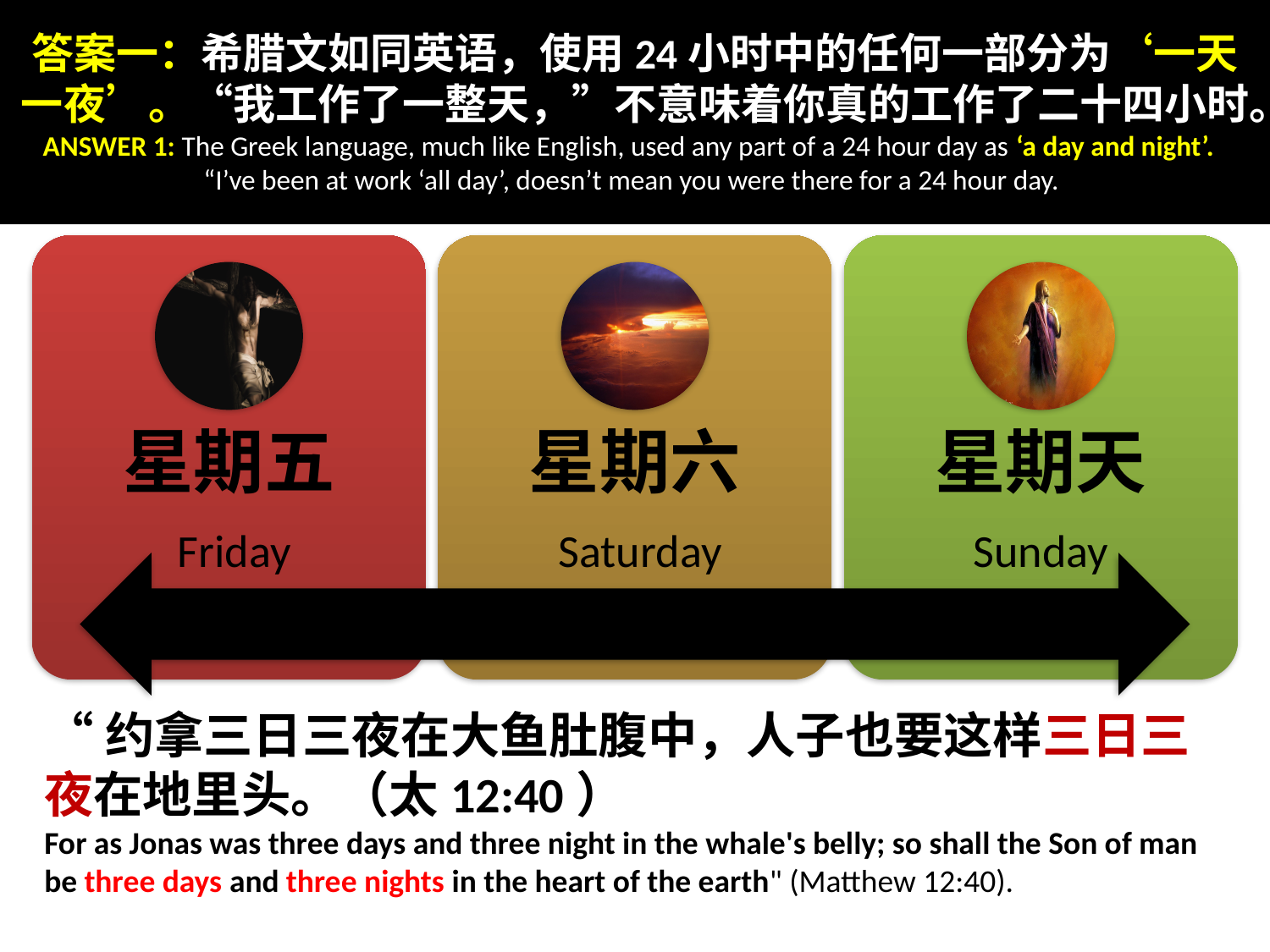

答案一：希腊文如同英语，使用24小时中的任何一部分为‘一天一夜’。“我工作了一整天，”不意味着你真的工作了二十四小时。
ANSWER 1: The Greek language, much like English, used any part of a 24 hour day as ‘a day and night’.
“I’ve been at work ‘all day’, doesn’t mean you were there for a 24 hour day.
#
星期五
 Friday
星期六
 Saturday
星期天
Sunday
“约拿三日三夜在大鱼肚腹中，人子也要这样三日三夜在地里头。（太12:40）
For as Jonas was three days and three night in the whale's belly; so shall the Son of man be three days and three nights in the heart of the earth" (Matthew 12:40).